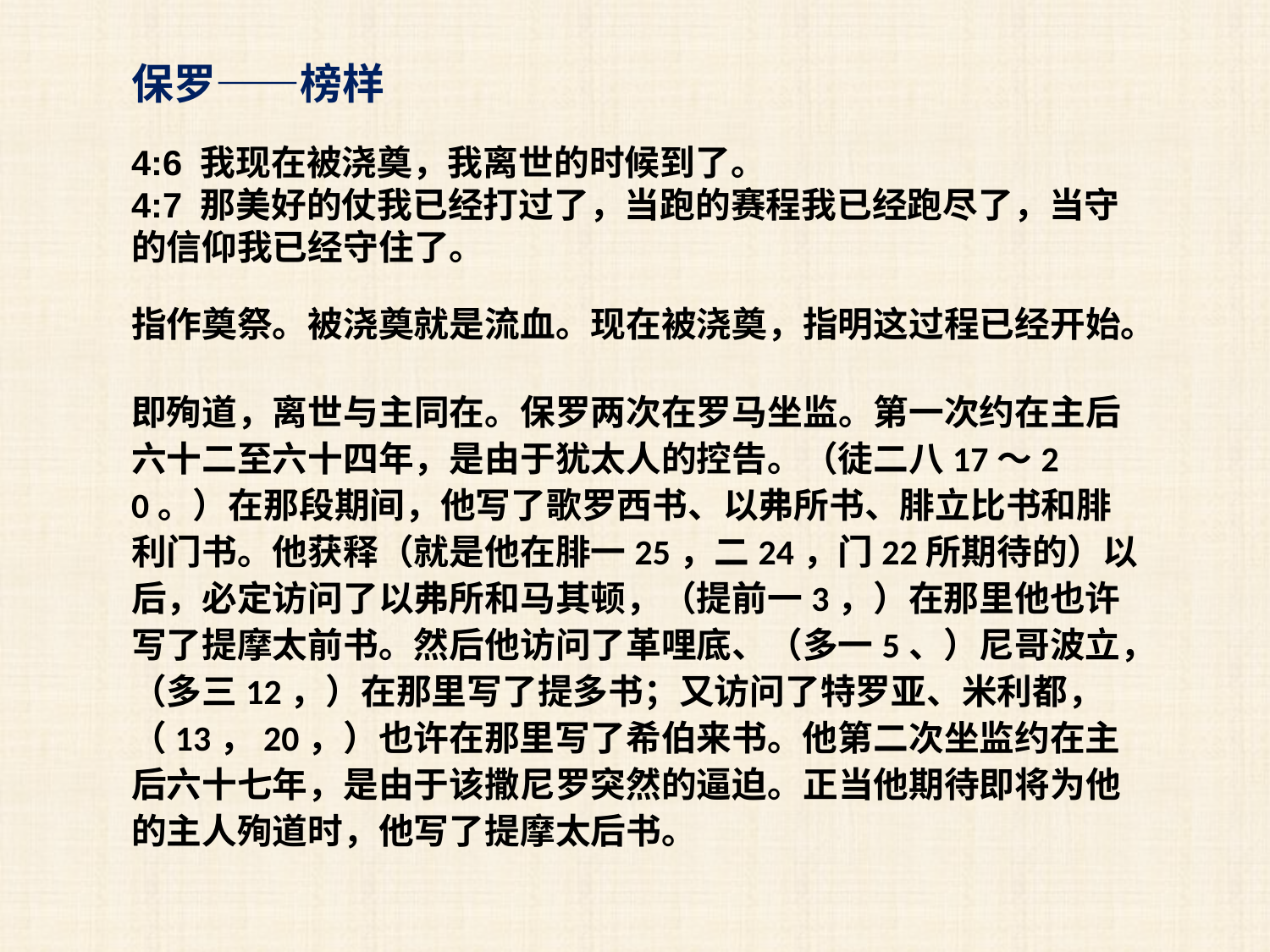

保罗——榜样
4:6 我现在被浇奠，我离世的时候到了。
4:7 那美好的仗我已经打过了，当跑的赛程我已经跑尽了，当守的信仰我已经守住了。
指作奠祭。被浇奠就是流血。现在被浇奠，指明这过程已经开始。
即殉道，离世与主同在。保罗两次在罗马坐监。第一次约在主后六十二至六十四年，是由于犹太人的控告。（徒二八17～20。）在那段期间，他写了歌罗西书、以弗所书、腓立比书和腓利门书。他获释（就是他在腓一25，二24，门22所期待的）以后，必定访问了以弗所和马其顿，（提前一3，）在那里他也许写了提摩太前书。然后他访问了革哩底、（多一5、）尼哥波立，（多三12，）在那里写了提多书；又访问了特罗亚、米利都，（13，20，）也许在那里写了希伯来书。他第二次坐监约在主后六十七年，是由于该撒尼罗突然的逼迫。正当他期待即将为他的主人殉道时，他写了提摩太后书。